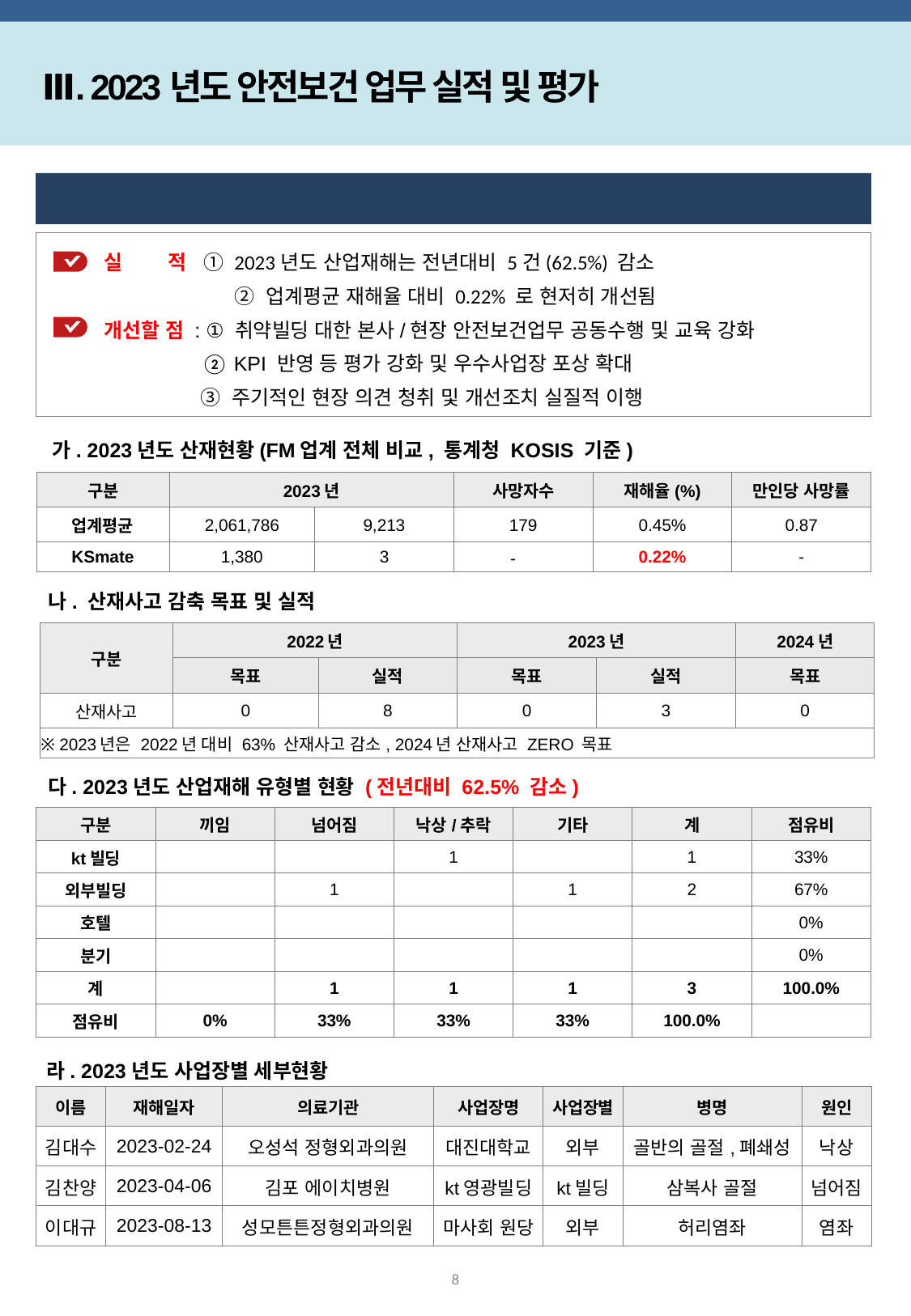

Ⅲ. 2023년도 안전보건 업무 실적 및 평가
  2023년도 산업재해 현황 및 분석
         실        적   ① 2023년도 산업재해는 전년대비 5건(62.5%) 감소
                                 ② 업계평균 재해율 대비 0.22% 로 현저히 개선됨
         개선할 점 : ① 취약빌딩 대한 본사/현장 안전보건업무 공동수행 및 교육 강화
                           ② KPI 반영 등 평가 강화 및 우수사업장 포상 확대
                           ③ 주기적인 현장 의견 청취 및 개선조치 실질적 이행

 가. 2023년도 산재현황(FM업계 전체 비교, 통계청 KOSIS 기준)
| 구분 | 2023년 | 재해자수 | 사망자수 | 재해율(%) | 만인당 사망률 |
| --- | --- | --- | --- | --- | --- |
| 업계평균 | 2,061,786 | 9,213 | 179 | 0.45% | 0.87 |
| KSmate | 1,380 | 3 | - | 0.22% | - |
나. 산재사고 감축 목표 및 실적
| 구분 | 2022년 | 재해자수 | 2023년 | 재해율(%) | 2024년 |
| --- | --- | --- | --- | --- | --- |
|  | 목표 | 실적 | 목표 | 실적 | 목표 |
| 산재사고 | 0 | 8 | 0 | 3 | 0 |
| ※ 2023년은 2022년 대비 63% 산재사고 감소, 2024년 산재사고 ZERO 목표 | 1,380 | 3 | - | 0.22% | - |
다. 2023년도 산업재해 유형별 현황 (전년대비 62.5% 감소)
| 구분 | 끼임 | 넘어짐 | 낙상/추락 | 기타 | 계 | 점유비 |
| --- | --- | --- | --- | --- | --- | --- |
| kt빌딩 |  |  | 1 |  | 1 | 33% |
| 외부빌딩 |  | 1 |  | 1 | 2 | 67% |
| 호텔 |  |  |  |  |  | 0% |
| 분기 |  |  |  |  |  | 0% |
| 계 |  | 1 | 1 | 1 | 3 | 100.0% |
| 점유비 | 0% | 33% | 33% | 33% | 100.0% |  |
라. 2023년도 사업장별 세부현황
| 이름 | 재해일자 | 의료기관 | 사업장명 | 사업장별 | 병명 | 원인 |
| --- | --- | --- | --- | --- | --- | --- |
| 김대수 | 2023-02-24 | 오성석 정형외과의원 | 대진대학교 | 외부 | 골반의 골절,폐쇄성 | 낙상 |
| 김찬양 | 2023-04-06 | 김포 에이치병원 | kt영광빌딩 | kt빌딩 | 삼복사 골절 | 넘어짐 |
| 이대규 | 2023-08-13 | 성모튼튼정형외과의원 | 마사회 원당 | 외부 | 허리염좌 | 염좌 |
8